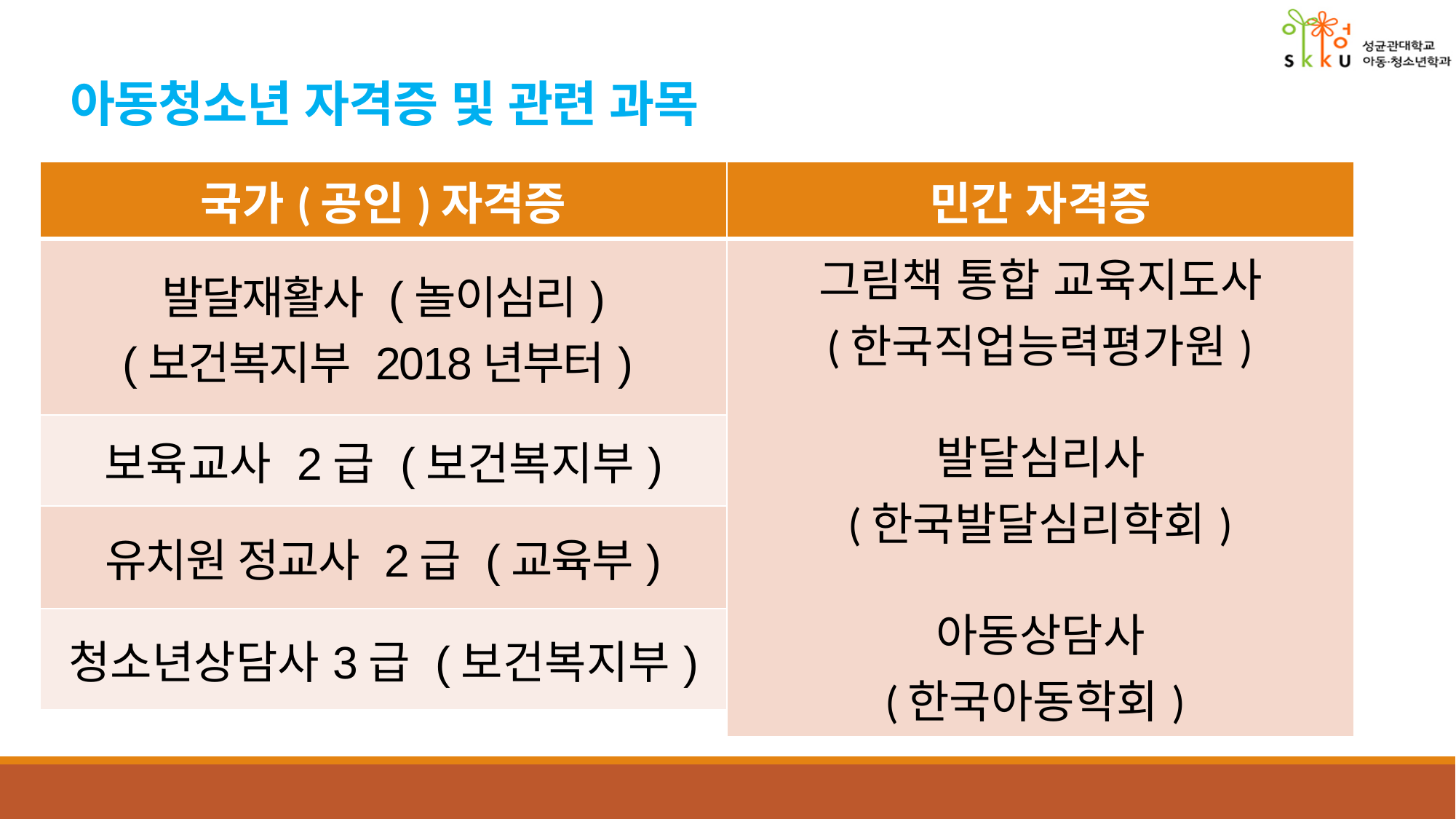

# 아동청소년 자격증 및 관련 과목
| 민간 자격증 |
| --- |
| 그림책 통합 교육지도사 (한국직업능력평가원) 발달심리사 (한국발달심리학회) 아동상담사 (한국아동학회) |
| 국가(공인)자격증 |
| --- |
| 발달재활사 (놀이심리) (보건복지부 2018년부터) |
| 보육교사 2급 (보건복지부) |
| 유치원 정교사 2급 (교육부) |
| 청소년상담사3급 (보건복지부) |